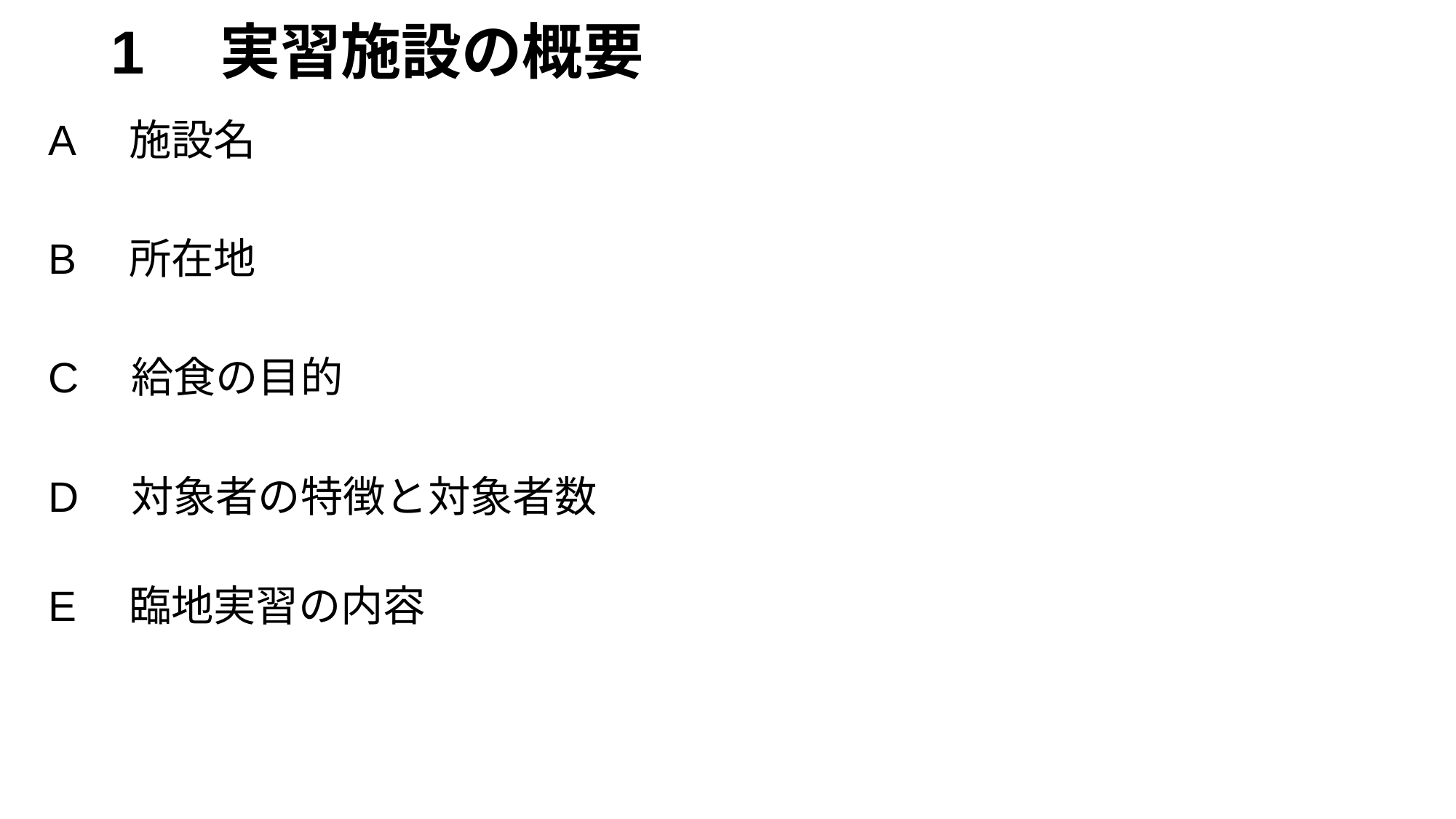

# 1　実習施設の概要
A　施設名

B　所在地

C　給食の目的

D　対象者の特徴と対象者数

E　臨地実習の内容